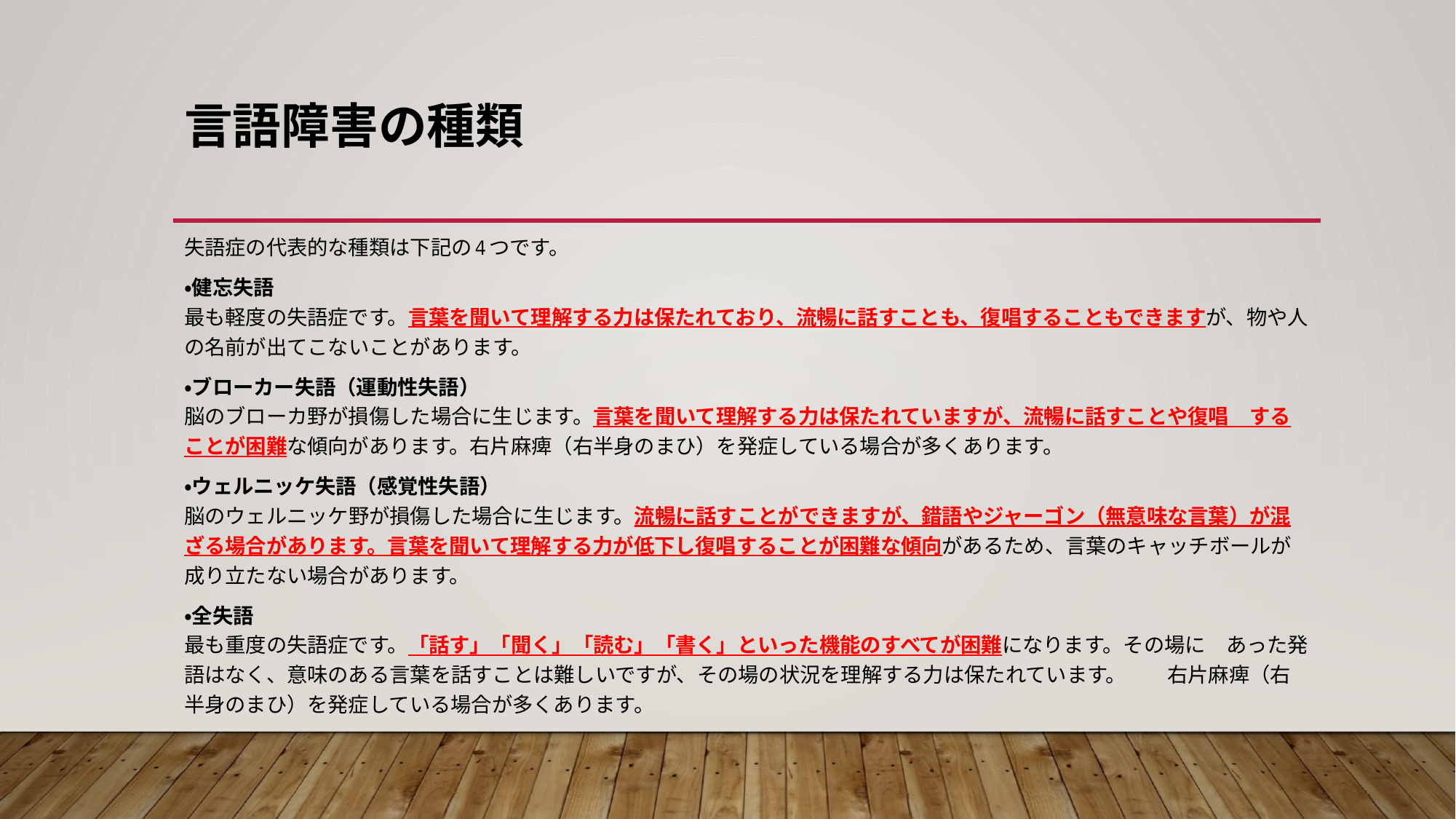

# 言語障害の種類
失語症の代表的な種類は下記の4つです。
・健忘失語
最も軽度の失語症です。言葉を聞いて理解する力は保たれており、流暢に話すことも、復唱することもできますが、物や人の名前が出てこないことがあります。
・ブローカー失語（運動性失語）
脳のブローカ野が損傷した場合に生じます。言葉を聞いて理解する力は保たれていますが、流暢に話すことや復唱　することが困難な傾向があります。右片麻痺（右半身のまひ）を発症している場合が多くあります。
・ウェルニッケ失語（感覚性失語）
脳のウェルニッケ野が損傷した場合に生じます。流暢に話すことができますが、錯語やジャーゴン（無意味な言葉）が混ざる場合があります。言葉を聞いて理解する力が低下し復唱することが困難な傾向があるため、言葉のキャッチボールが成り立たない場合があります。
・全失語
最も重度の失語症です。「話す」「聞く」「読む」「書く」といった機能のすべてが困難になります。その場に　あった発語はなく、意味のある言葉を話すことは難しいですが、その場の状況を理解する力は保たれています。　　右片麻痺（右半身のまひ）を発症している場合が多くあります。